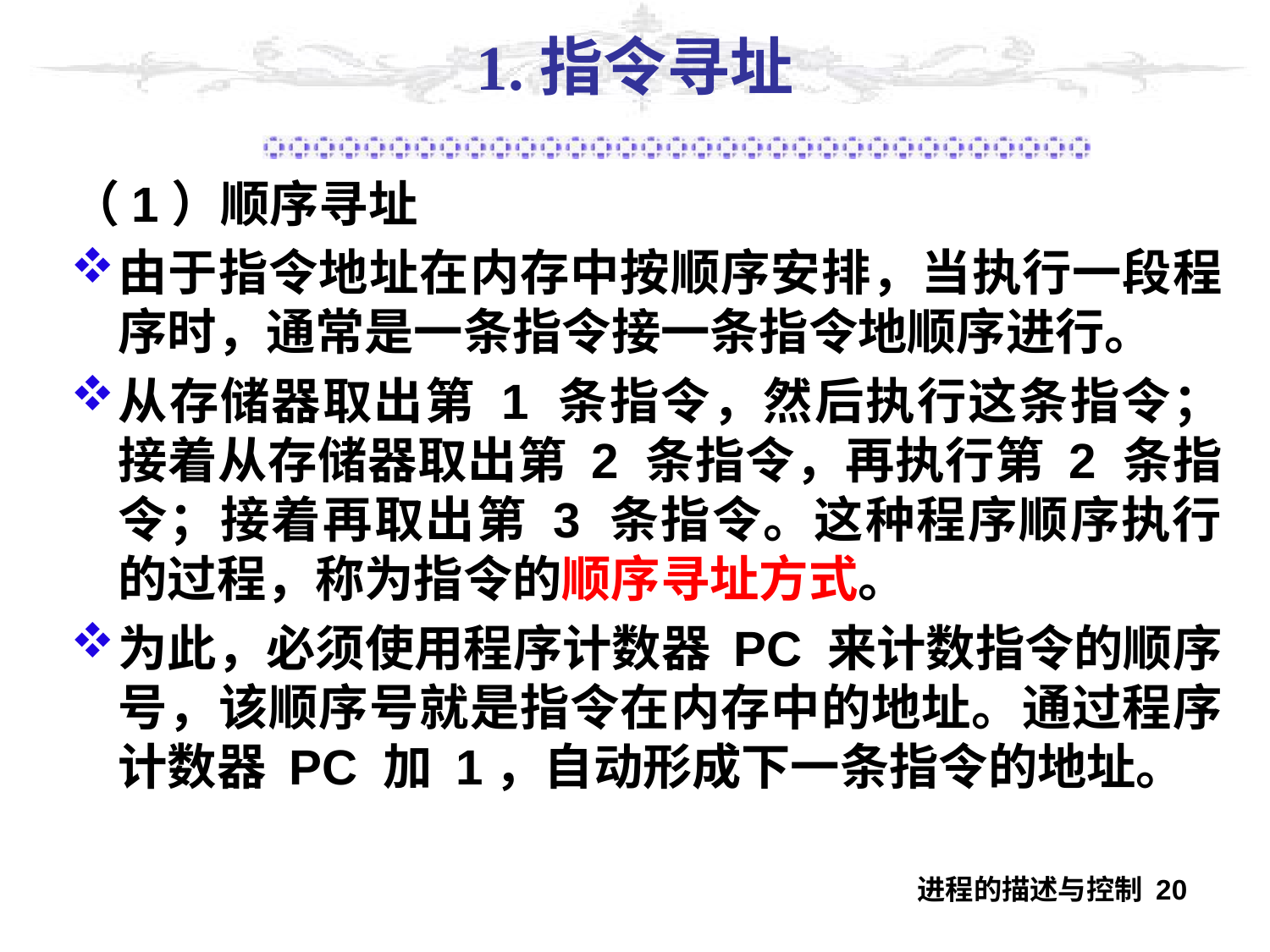

# 1.指令寻址
（1）顺序寻址
由于指令地址在内存中按顺序安排，当执行一段程序时，通常是一条指令接一条指令地顺序进行。
从存储器取出第 1 条指令，然后执行这条指令；接着从存储器取出第 2 条指令，再执行第 2 条指令；接着再取出第 3 条指令。这种程序顺序执行的过程，称为指令的顺序寻址方式。
为此，必须使用程序计数器 PC 来计数指令的顺序号，该顺序号就是指令在内存中的地址。通过程序计数器 PC 加 1，自动形成下一条指令的地址。